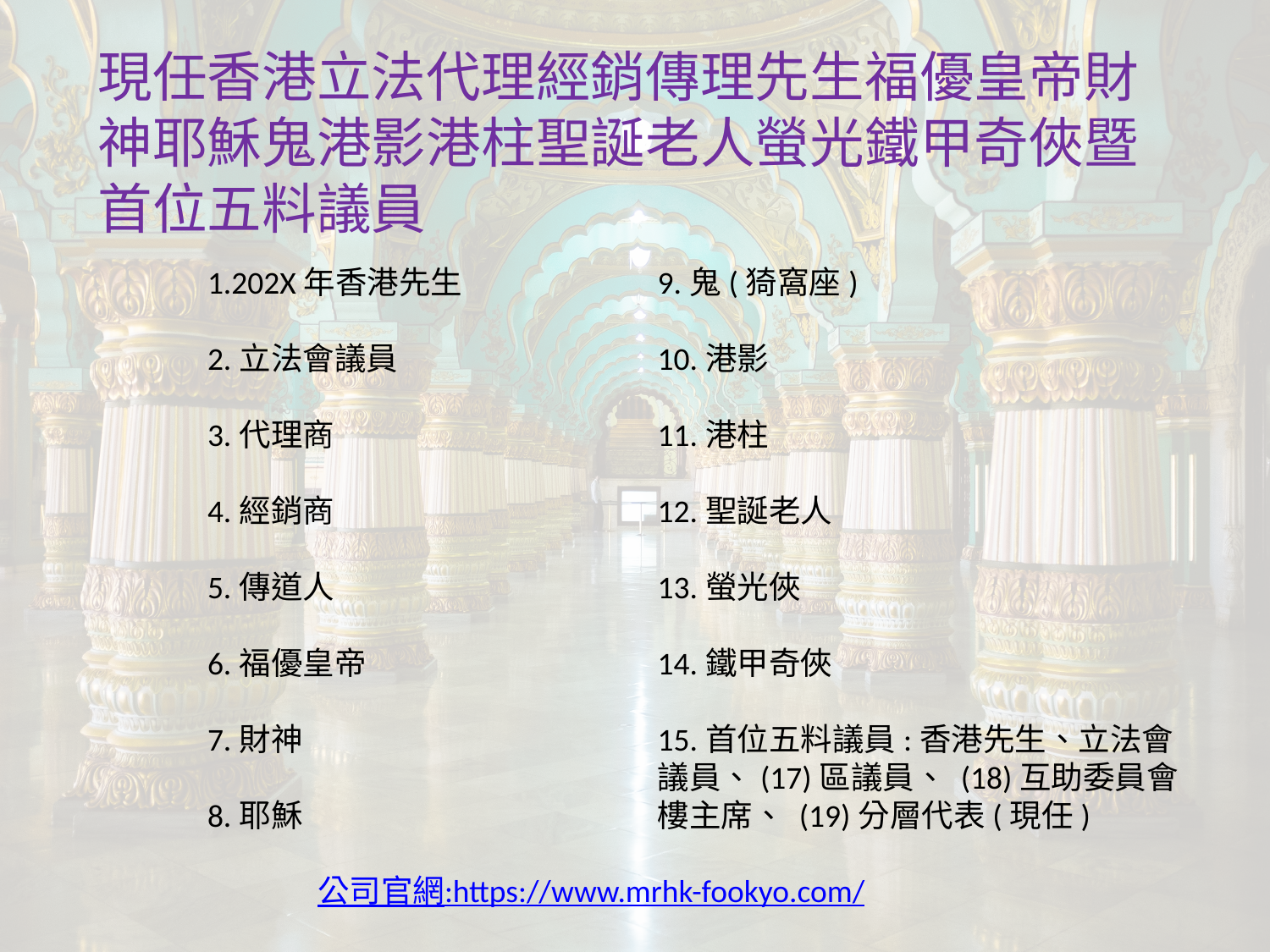

現任香港立法代理經銷傳理先生福優皇帝財神耶穌鬼港影港柱聖誕老人螢光鐵甲奇俠暨首位五料議員

1.202X年香港先生

2.立法會議員

3.代理商

4.經銷商

5.傳道人

6.福優皇帝

7.財神

8.耶穌

9.鬼(猗窩座)

10.港影

11.港柱

12.聖誕老人

13.螢光俠

14.鐵甲奇俠

15.首位五料議員:香港先生、立法會議員、(17)區議員、 (18)互助委員會樓主席、 (19)分層代表(現任)

公司官網:https://www.mrhk-fookyo.com/